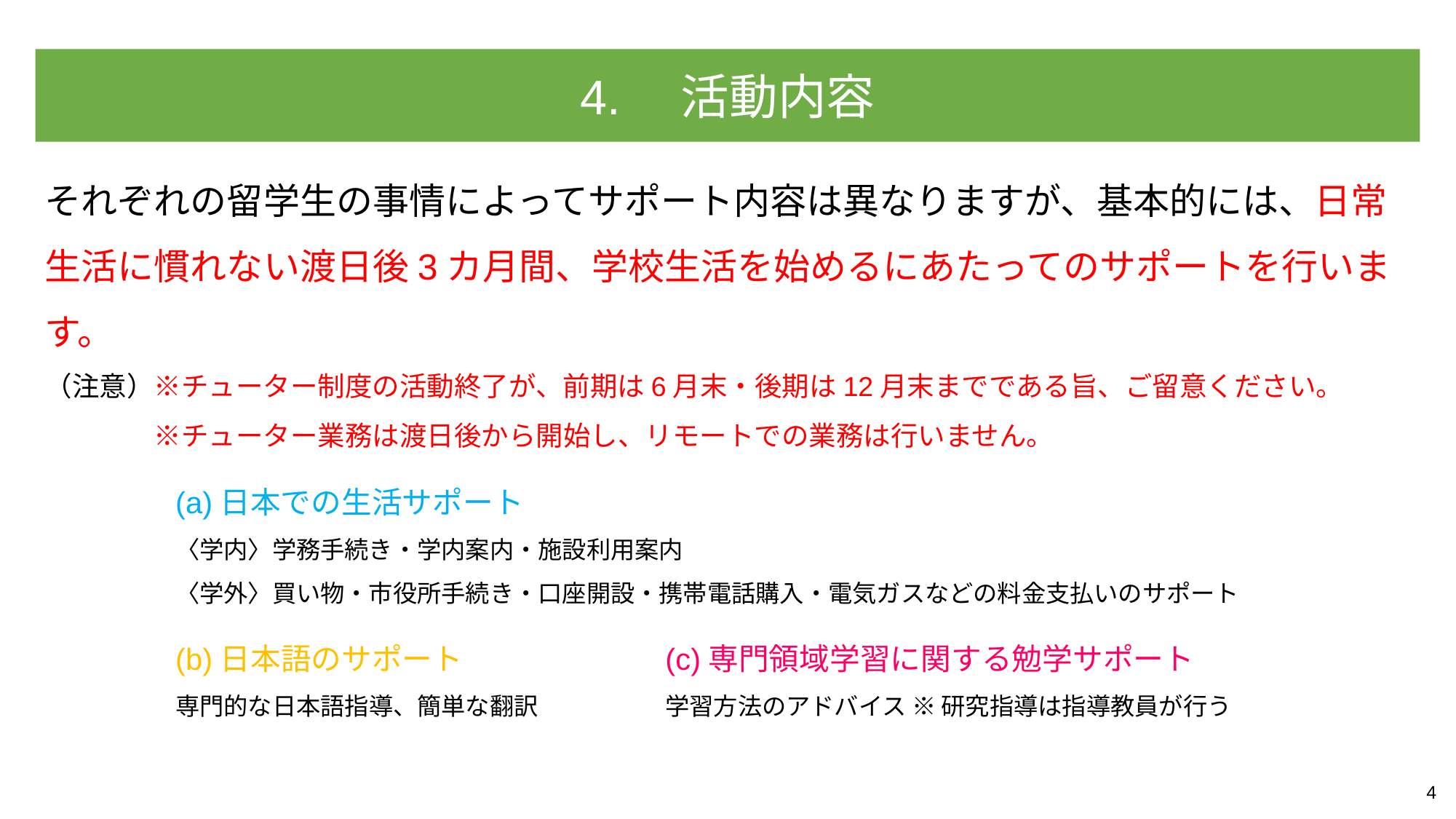

4.　活動内容
それぞれの留学生の事情によってサポート内容は異なりますが、基本的には、日常生活に慣れない渡日後3カ月間、学校生活を始めるにあたってのサポートを行います。
（注意）※チューター制度の活動終了が、前期は6月末・後期は12月末までである旨、ご留意ください。
　　　　※チューター業務は渡日後から開始し、リモートでの業務は行いません。
(a)日本での生活サポート
〈学内〉学務手続き・学内案内・施設利用案内
〈学外〉買い物・市役所手続き・口座開設・携帯電話購入・電気ガスなどの料金支払いのサポート
(b)日本語のサポート
専門的な日本語指導、簡単な翻訳
(c)専門領域学習に関する勉学サポート
学習方法のアドバイス ※ 研究指導は指導教員が行う
4